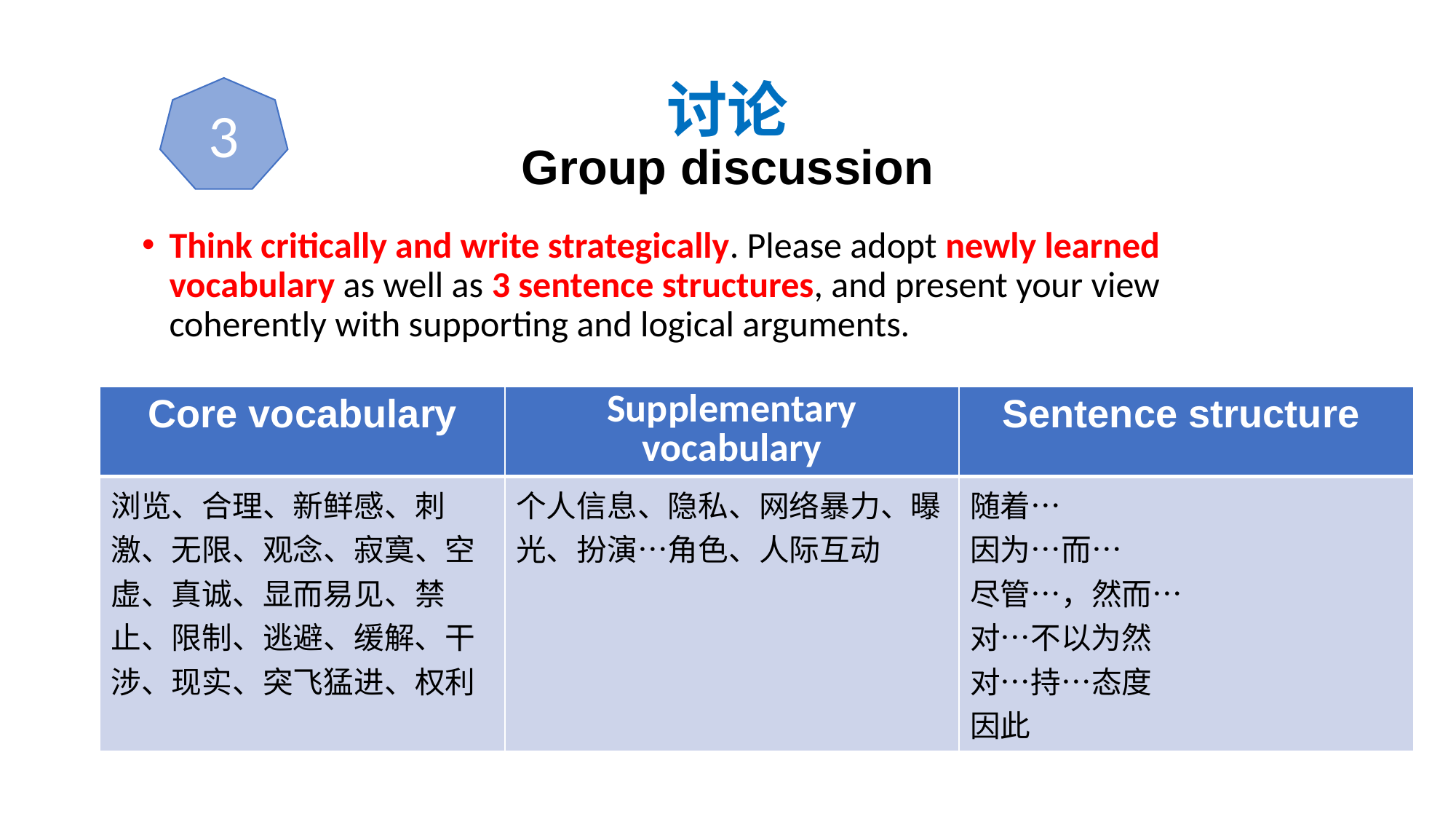

# 讨论 Group discussion
3
Think critically and write strategically. Please adopt newly learned vocabulary as well as 3 sentence structures, and present your view coherently with supporting and logical arguments.

| Core vocabulary | Supplementary vocabulary | Sentence structure |
| --- | --- | --- |
| 浏览、合理、新鲜感、刺激、无限、观念、寂寞、空虚、真诚、显而易见、禁止、限制、逃避、缓解、干涉、现实、突飞猛进、权利 | 个人信息、隐私、网络暴力、曝光、扮演…角色、人际互动 | 随着… 因为…而… 尽管…，然而… 对…不以为然 对…持…态度 因此 |